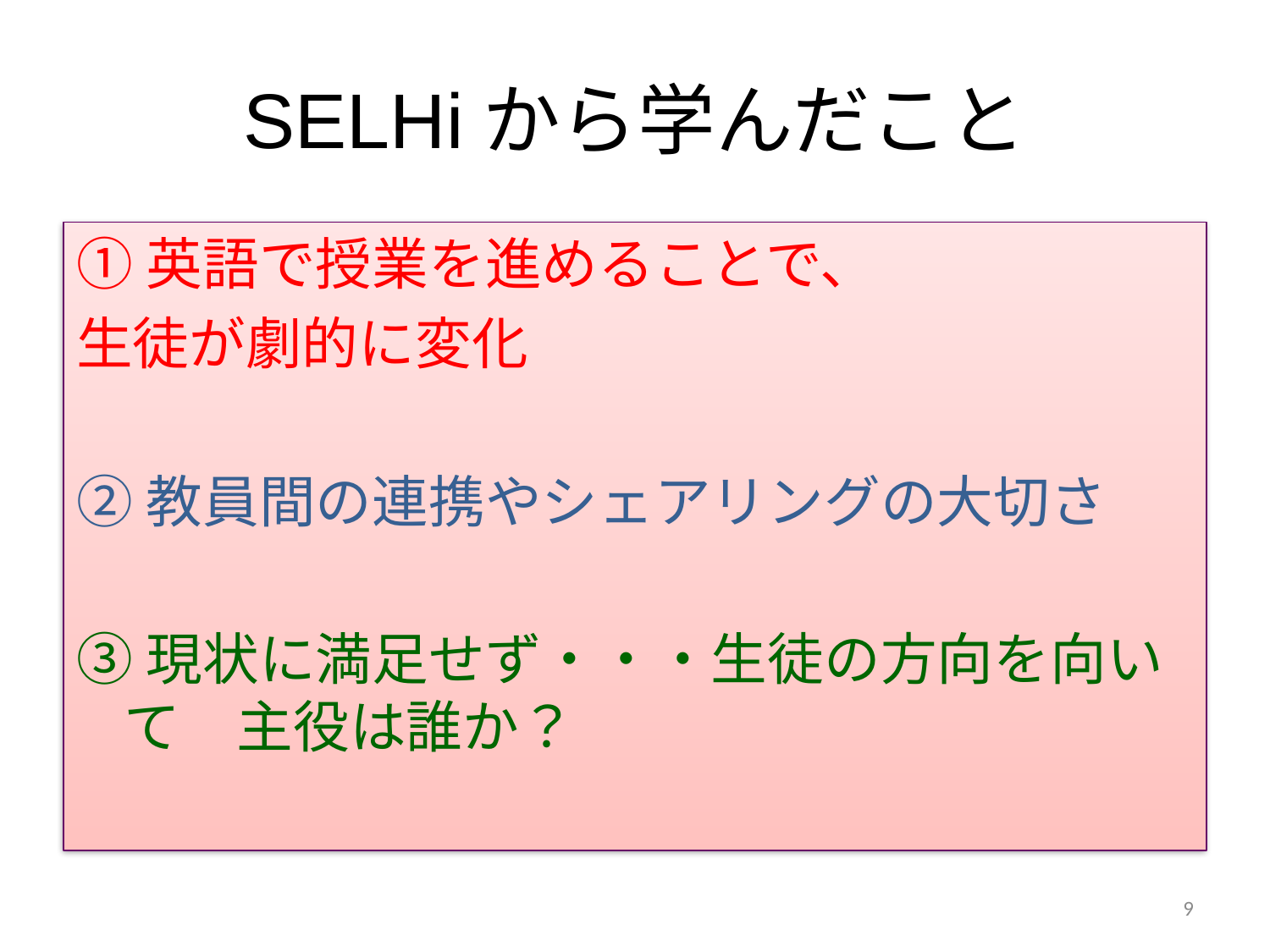

# SELHiから学んだこと
①英語で授業を進めることで、
生徒が劇的に変化

②教員間の連携やシェアリングの大切さ

③現状に満足せず・・・生徒の方向を向いて　主役は誰か？
9